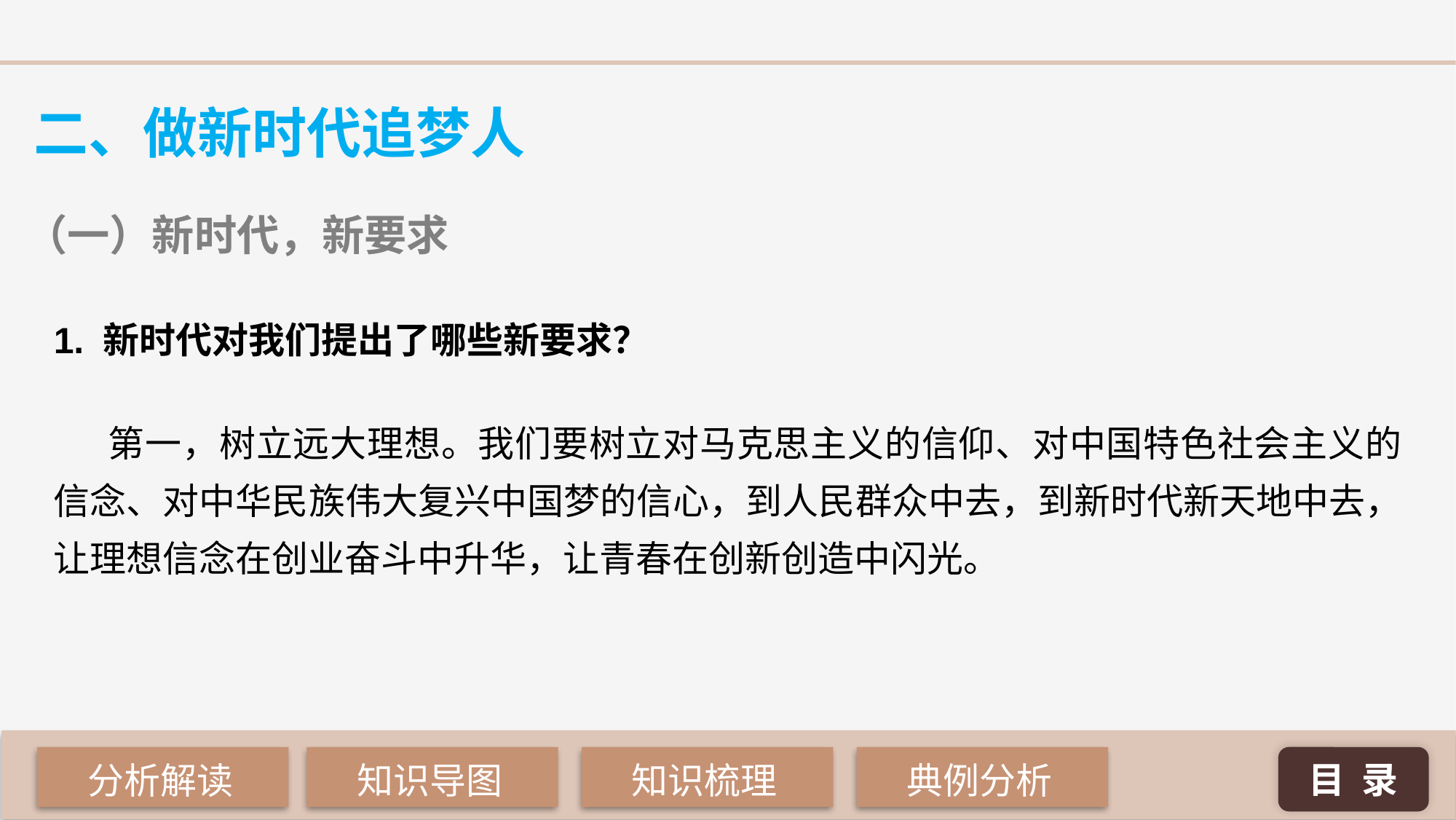

二、做新时代追梦人
（一）新时代，新要求
1. 新时代对我们提出了哪些新要求？
第一，树立远大理想。我们要树立对马克思主义的信仰、对中国特色社会主义的信念、对中华民族伟大复兴中国梦的信心，到人民群众中去，到新时代新天地中去，让理想信念在创业奋斗中升华，让青春在创新创造中闪光。